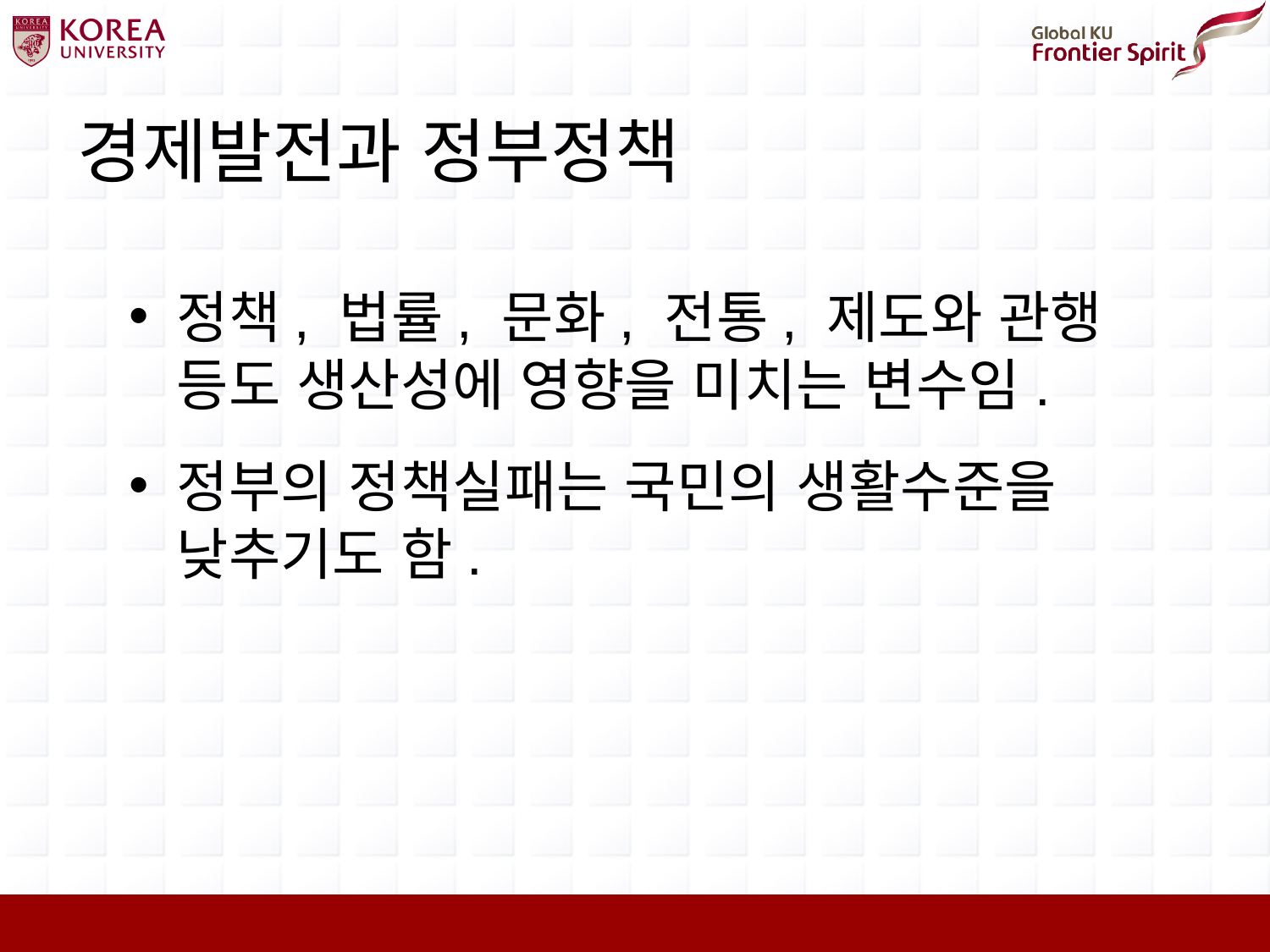

# 경제발전과 정부정책
정책, 법률, 문화, 전통, 제도와 관행 등도 생산성에 영향을 미치는 변수임.
정부의 정책실패는 국민의 생활수준을 낮추기도 함.